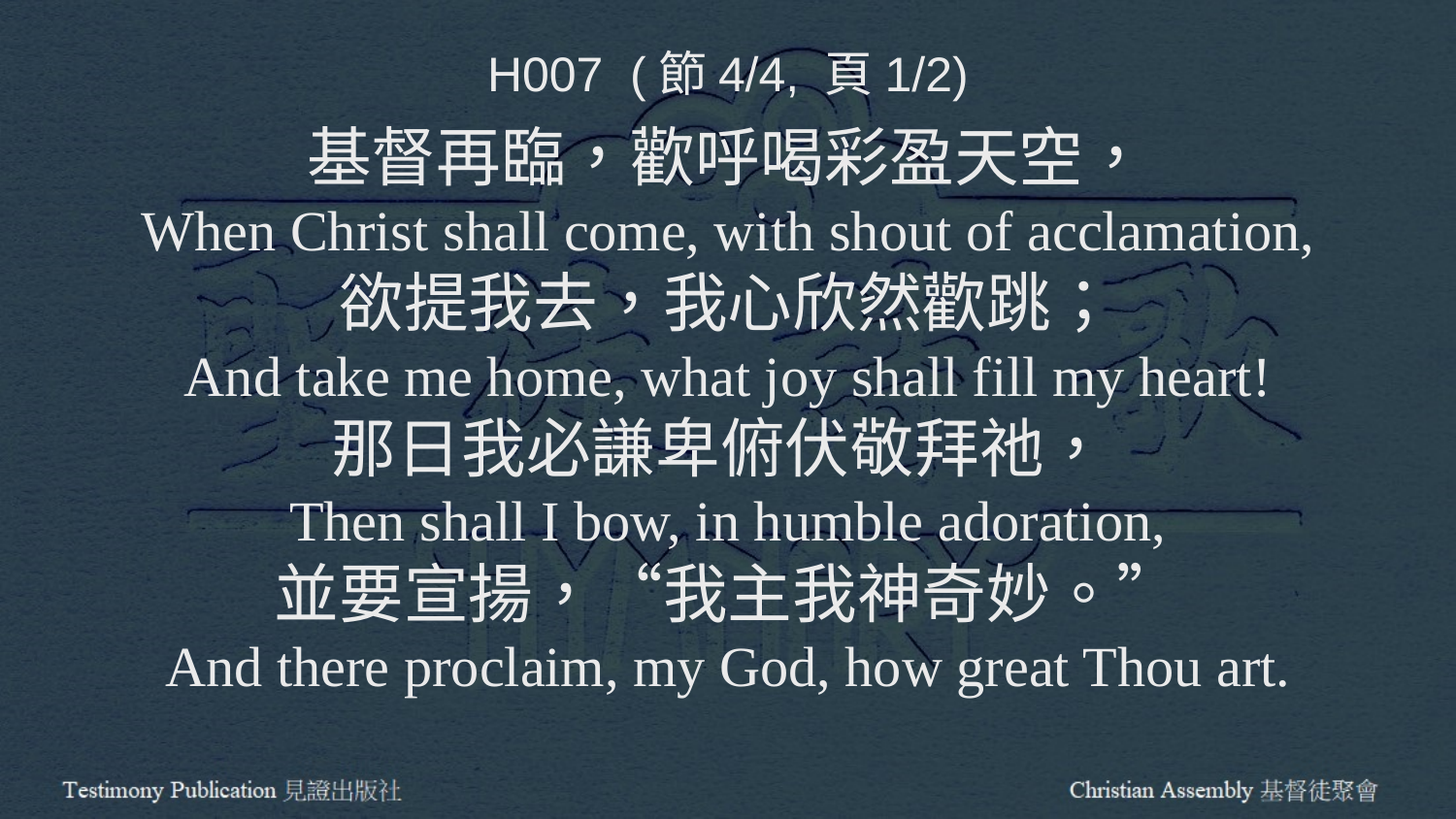

H007  (節4/4, 頁1/2)
基督再臨，歡呼喝彩盈天空，
When Christ shall come, with shout of acclamation,
欲提我去，我心欣然歡跳；
And take me home, what joy shall fill my heart!
那日我必謙卑俯伏敬拜祂，
Then shall I bow, in humble adoration,
並要宣揚，“我主我神奇妙。”
And there proclaim, my God, how great Thou art.